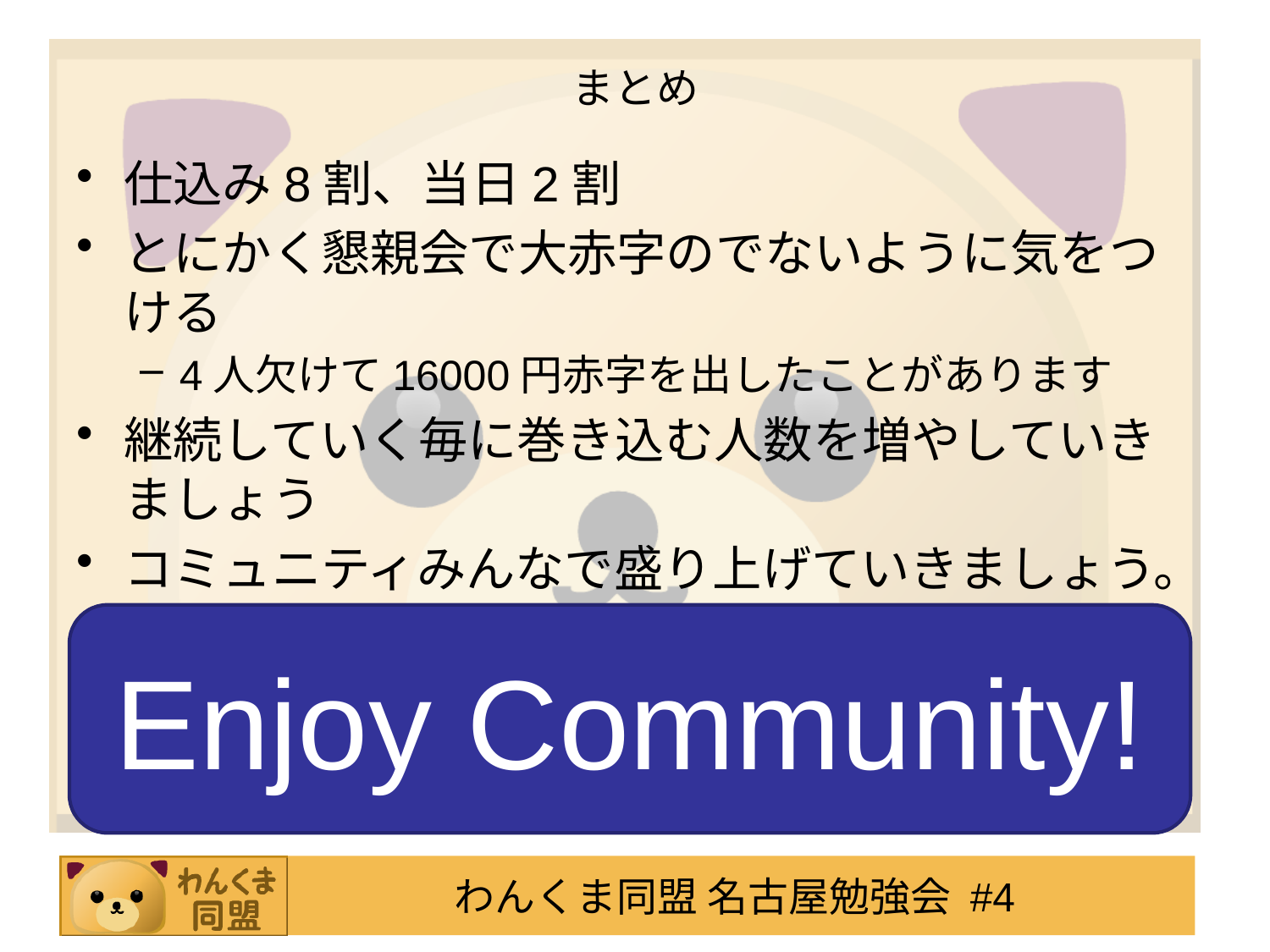

# まとめ
仕込み8割、当日2割
とにかく懇親会で大赤字のでないように気をつける
4人欠けて16000円赤字を出したことがあります
継続していく毎に巻き込む人数を増やしていきましょう
コミュニティみんなで盛り上げていきましょう。
Enjoy Community!